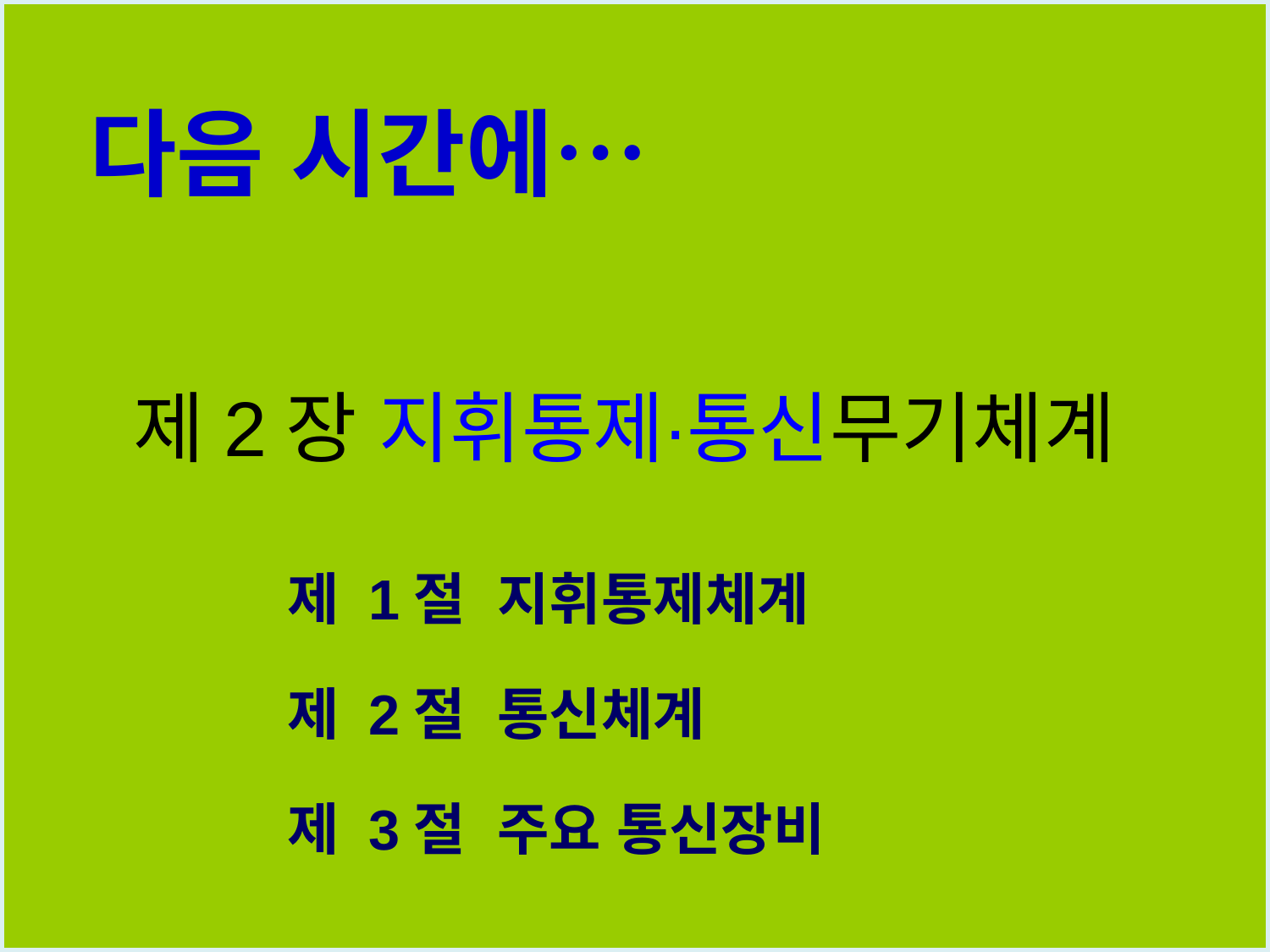

다음 시간에…
제2장 지휘통제∙통신무기체계
제 1절  지휘통제체계
제 2절  통신체계
제 3절  주요 통신장비